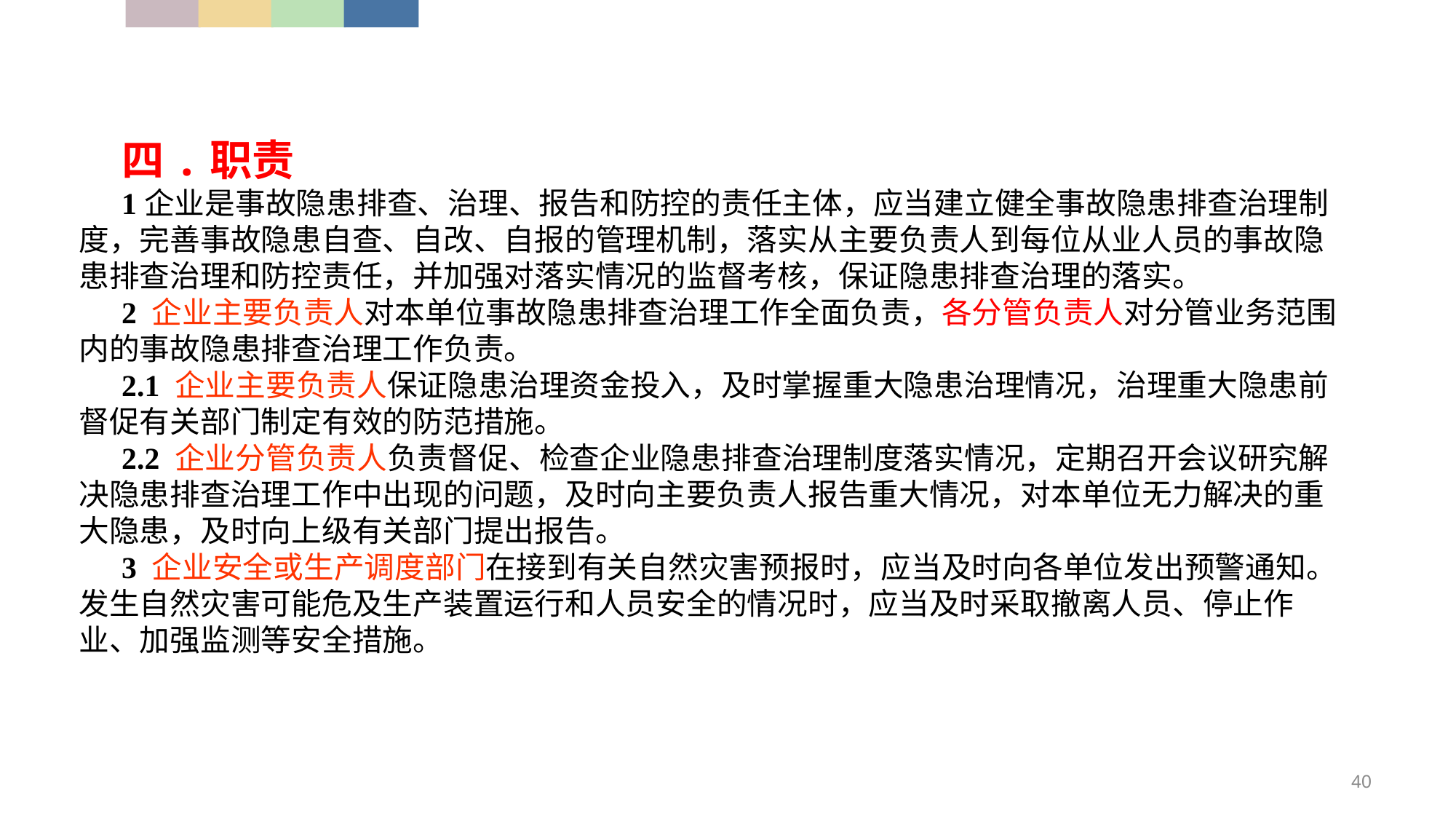

四.职责
1企业是事故隐患排查、治理、报告和防控的责任主体，应当建立健全事故隐患排查治理制度，完善事故隐患自查、自改、自报的管理机制，落实从主要负责人到每位从业人员的事故隐患排查治理和防控责任，并加强对落实情况的监督考核，保证隐患排查治理的落实。
2 企业主要负责人对本单位事故隐患排查治理工作全面负责，各分管负责人对分管业务范围内的事故隐患排查治理工作负责。
2.1 企业主要负责人保证隐患治理资金投入，及时掌握重大隐患治理情况，治理重大隐患前督促有关部门制定有效的防范措施。
2.2 企业分管负责人负责督促、检查企业隐患排查治理制度落实情况，定期召开会议研究解决隐患排查治理工作中出现的问题，及时向主要负责人报告重大情况，对本单位无力解决的重大隐患，及时向上级有关部门提出报告。
3 企业安全或生产调度部门在接到有关自然灾害预报时，应当及时向各单位发出预警通知。发生自然灾害可能危及生产装置运行和人员安全的情况时，应当及时采取撤离人员、停止作业、加强监测等安全措施。
40